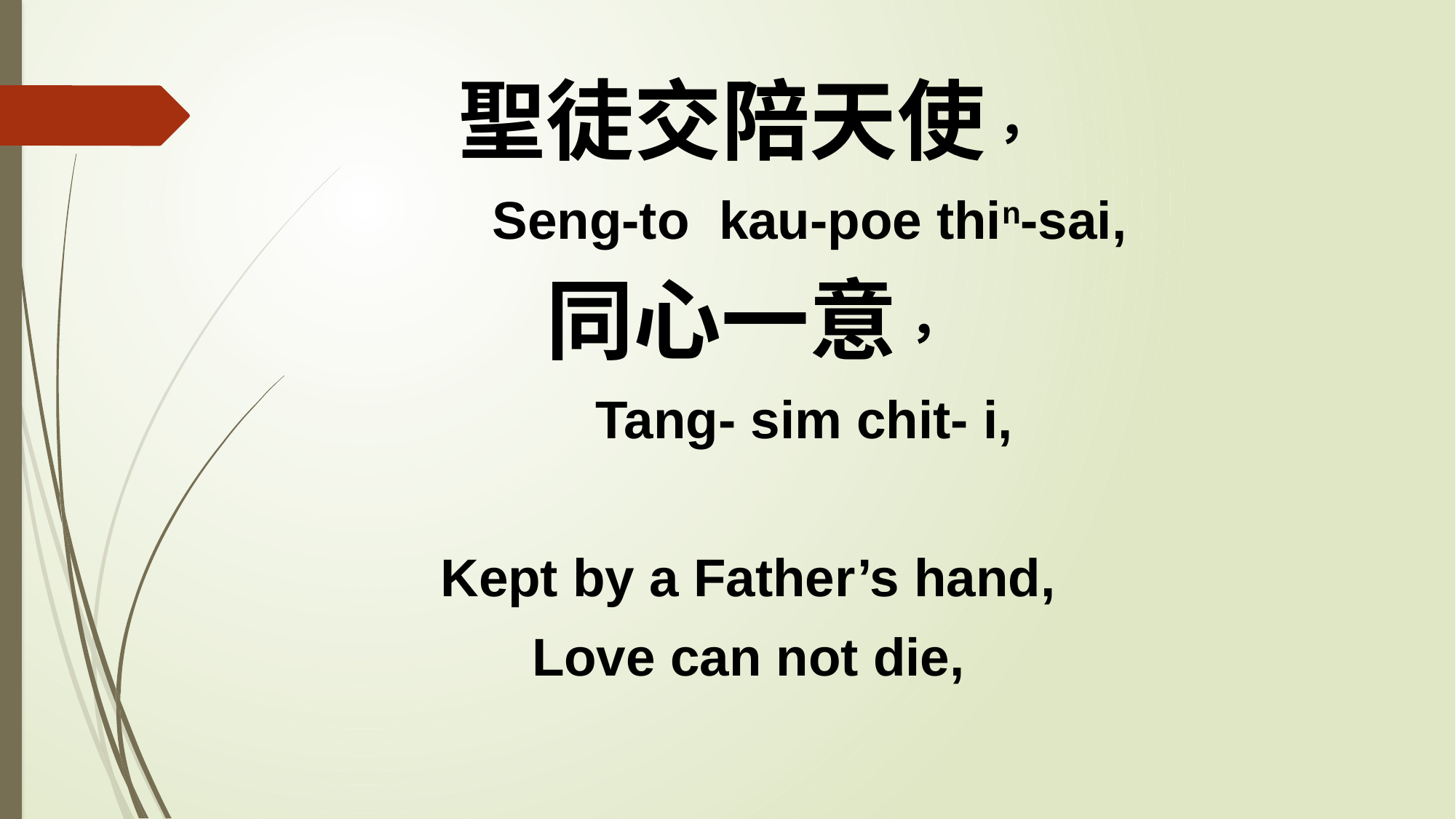

聖徒交陪天使，
                  Seng-to  kau-poe thin-sai,
同心一意，
                         Tang- sim chit- i,

Kept by a Father’s hand,
Love can not die,